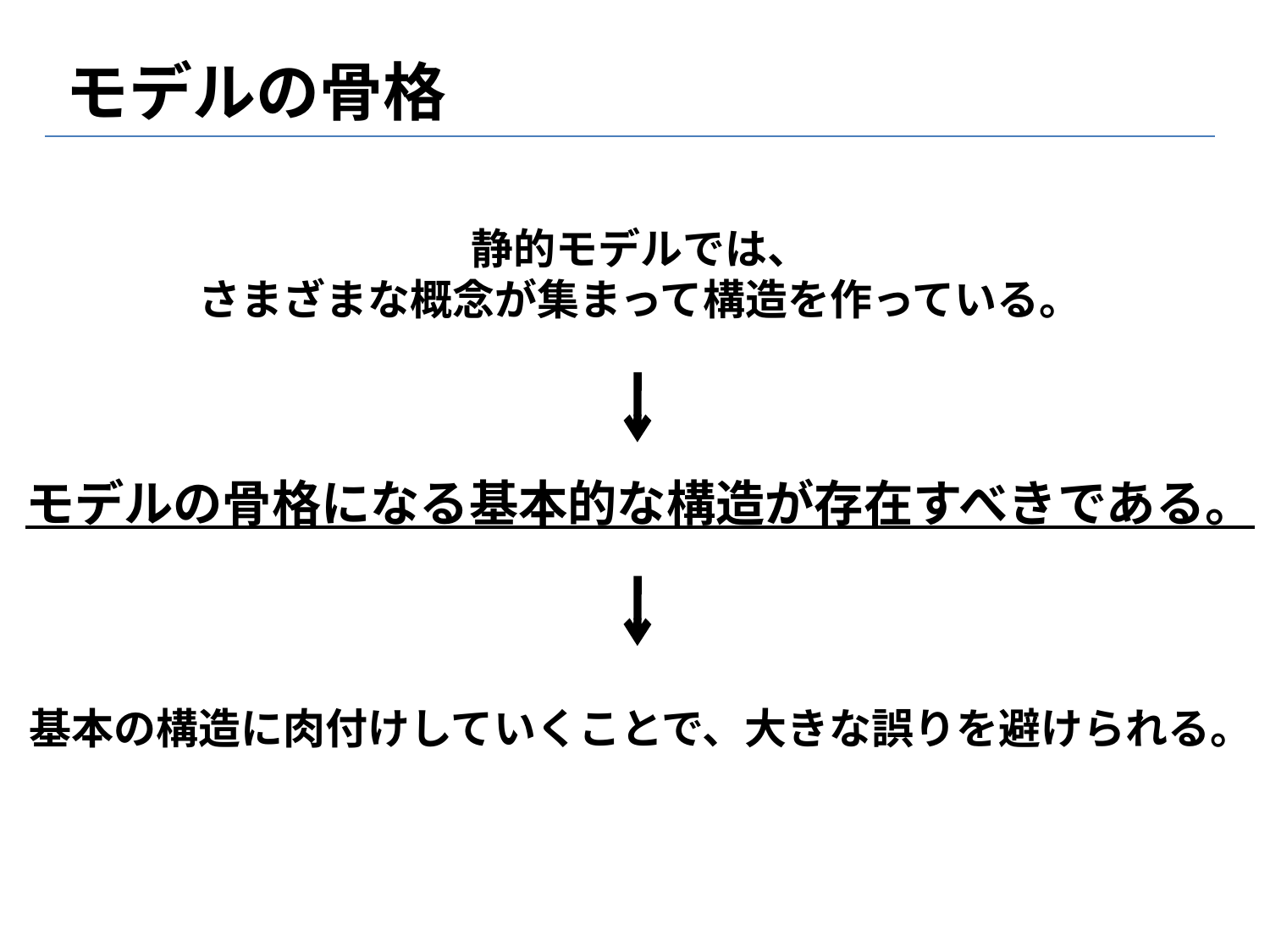

モデルの骨格
静的モデルでは、
さまざまな概念が集まって構造を作っている。
モデルの骨格になる基本的な構造が存在すべきである。
基本の構造に肉付けしていくことで、大きな誤りを避けられる。